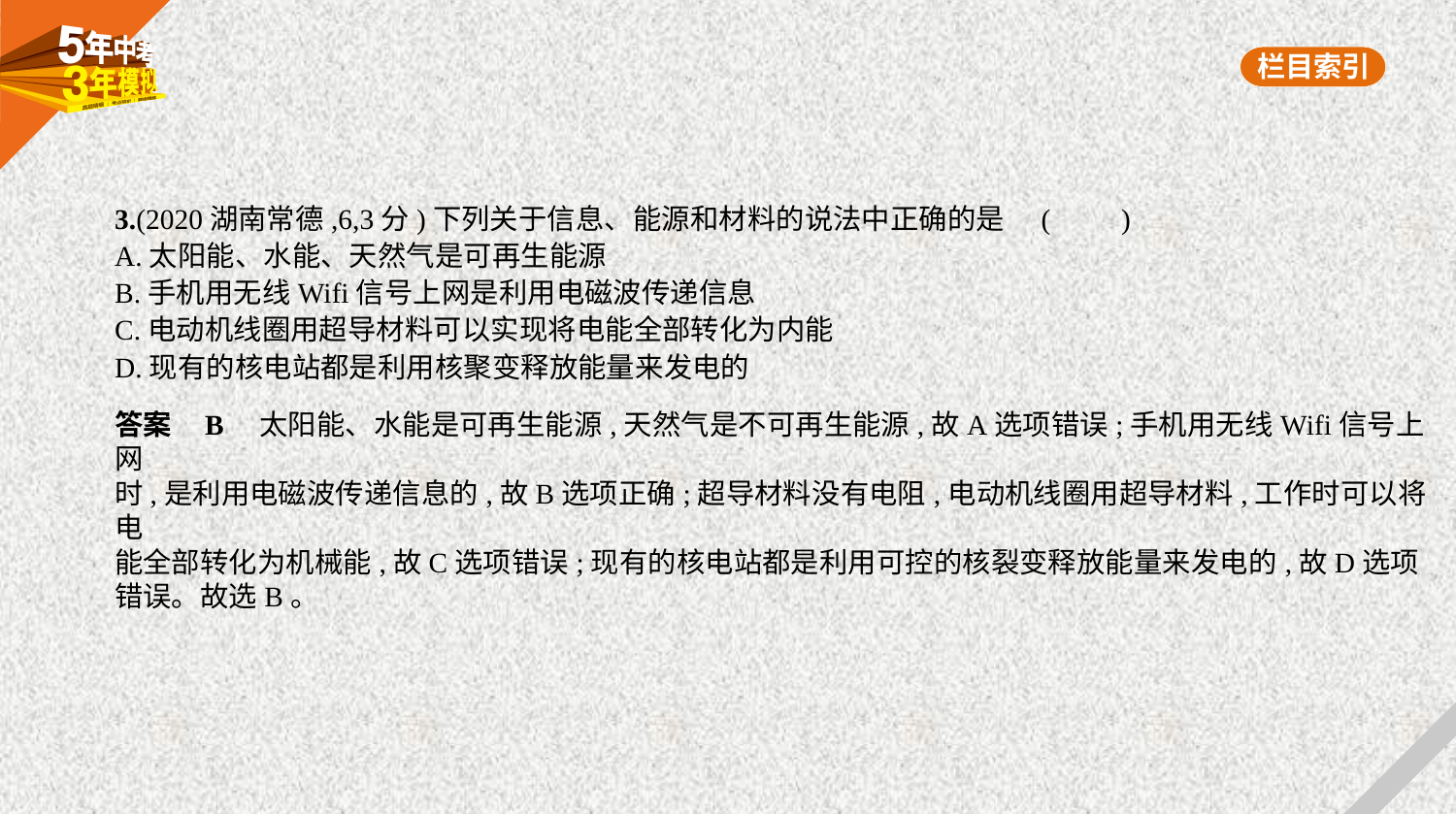

3.(2020湖南常德,6,3分)下列关于信息、能源和材料的说法中正确的是 (　　)
A.太阳能、水能、天然气是可再生能源
B.手机用无线Wifi信号上网是利用电磁波传递信息
C.电动机线圈用超导材料可以实现将电能全部转化为内能
D.现有的核电站都是利用核聚变释放能量来发电的
答案    B　太阳能、水能是可再生能源,天然气是不可再生能源,故A选项错误;手机用无线Wifi信号上网
时,是利用电磁波传递信息的,故B选项正确;超导材料没有电阻,电动机线圈用超导材料,工作时可以将电
能全部转化为机械能,故C选项错误;现有的核电站都是利用可控的核裂变释放能量来发电的,故D选项
错误。故选B。